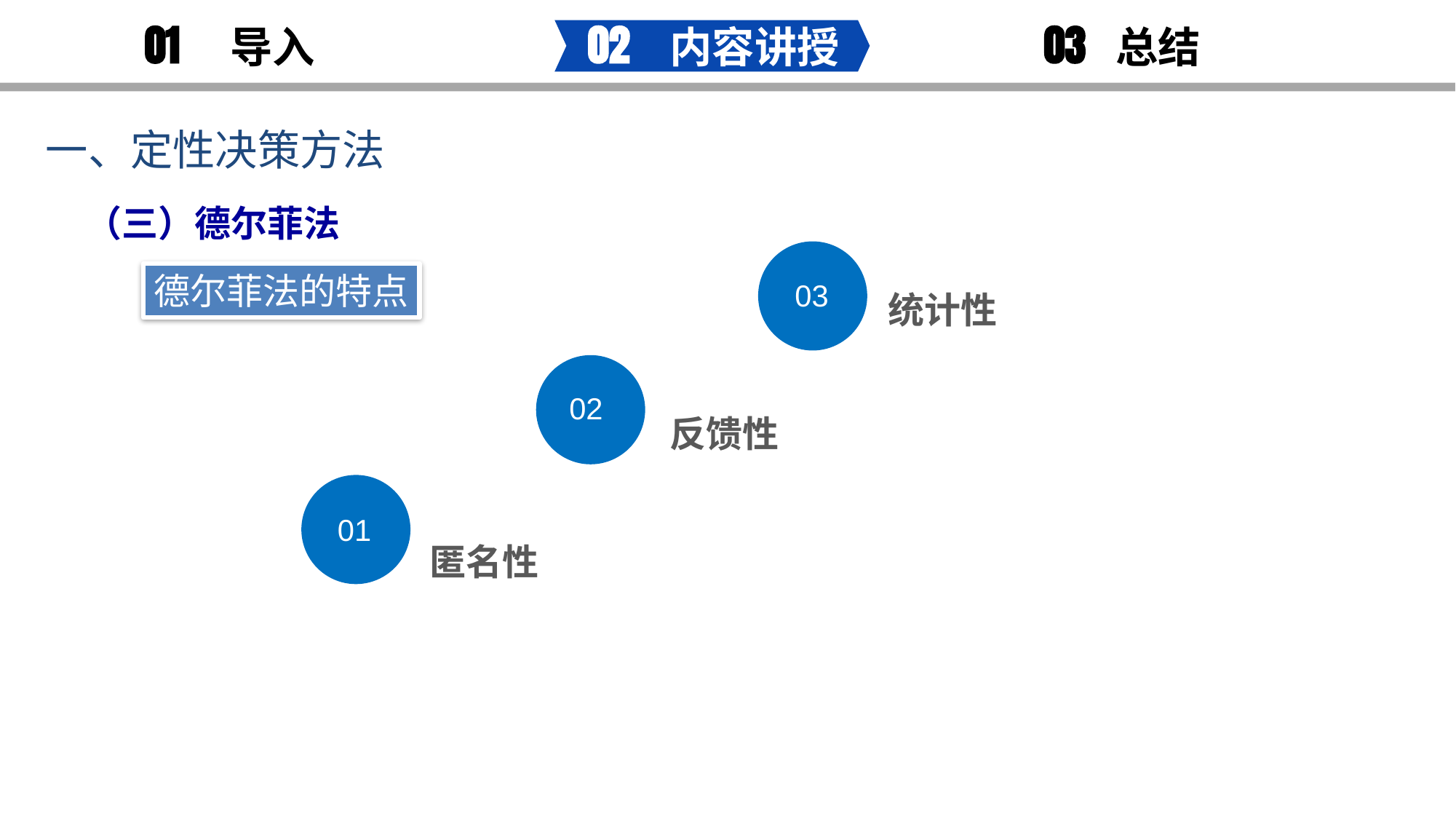

02   内容讲授
03  总结
01    导入

一、定性决策方法
明 年 工 作 计 划
（三）德尔菲法

03
德尔菲法的特点
统计性

02
反馈性

01
匿名性